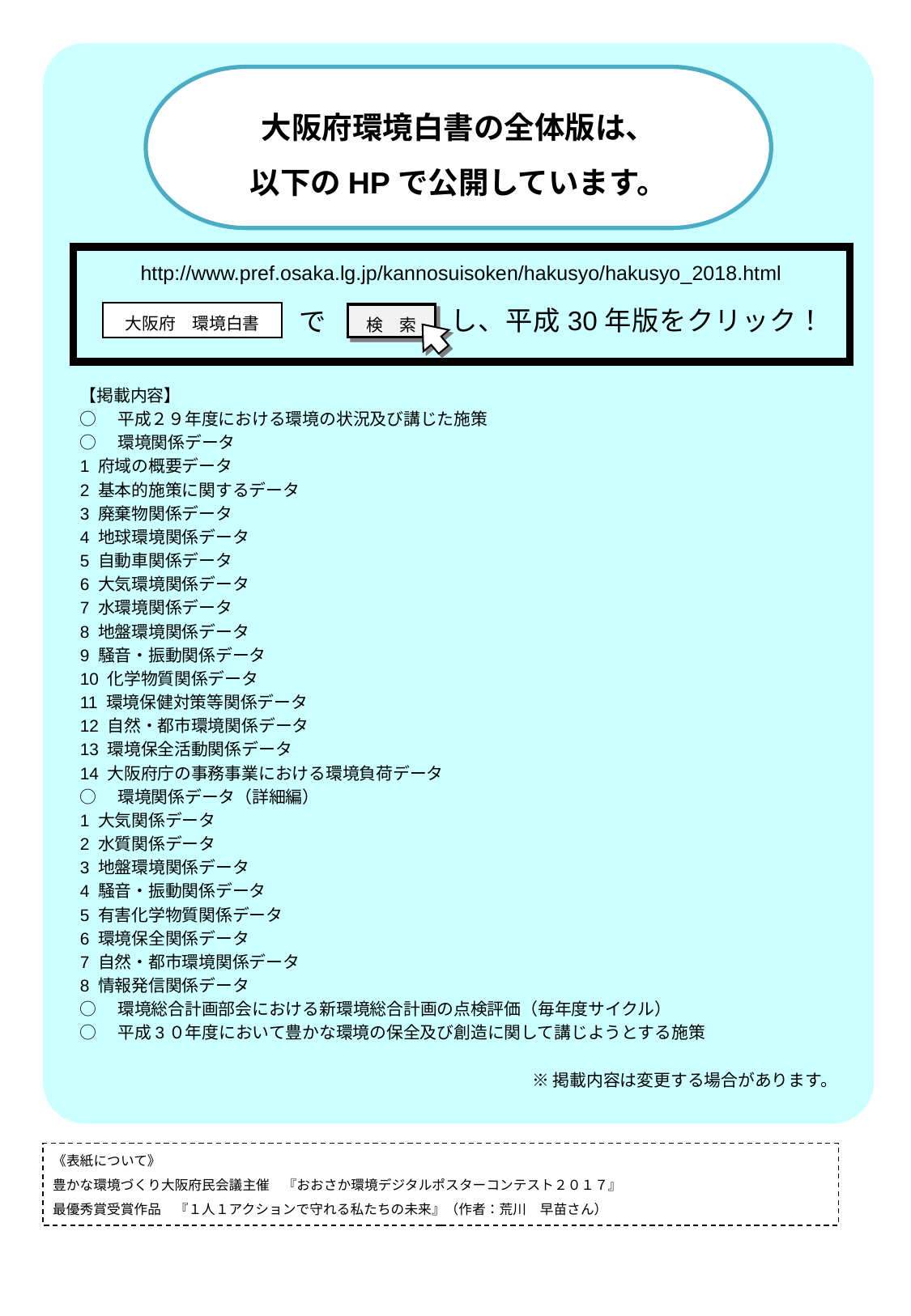

大阪府環境白書の全体版は、
以下のHPで公開しています。
http://www.pref.osaka.lg.jp/kannosuisoken/hakusyo/hakusyo_2018.html
大阪府　環境白書
　し、平成30年版をクリック！
　で

検　索

【掲載内容】
○　平成２９年度における環境の状況及び講じた施策
○　環境関係データ
1 府域の概要データ
2 基本的施策に関するデータ
3 廃棄物関係データ
4 地球環境関係データ
5 自動車関係データ
6 大気環境関係データ
7 水環境関係データ
8 地盤環境関係データ
9 騒音・振動関係データ
10 化学物質関係データ
11 環境保健対策等関係データ
12 自然・都市環境関係データ
13 環境保全活動関係データ
14 大阪府庁の事務事業における環境負荷データ
○　環境関係データ（詳細編）
1 大気関係データ
2 水質関係データ
3 地盤環境関係データ
4 騒音・振動関係データ
5 有害化学物質関係データ
6 環境保全関係データ
7 自然・都市環境関係データ
8 情報発信関係データ
○　環境総合計画部会における新環境総合計画の点検評価（毎年度サイクル）
○　平成3０年度において豊かな環境の保全及び創造に関して講じようとする施策

※掲載内容は変更する場合があります。
《表紙について》
豊かな環境づくり大阪府民会議主催　『おおさか環境デジタルポスターコンテスト２０１７』
最優秀賞受賞作品　『１人１アクションで守れる私たちの未来』（作者：荒川　早苗さん）